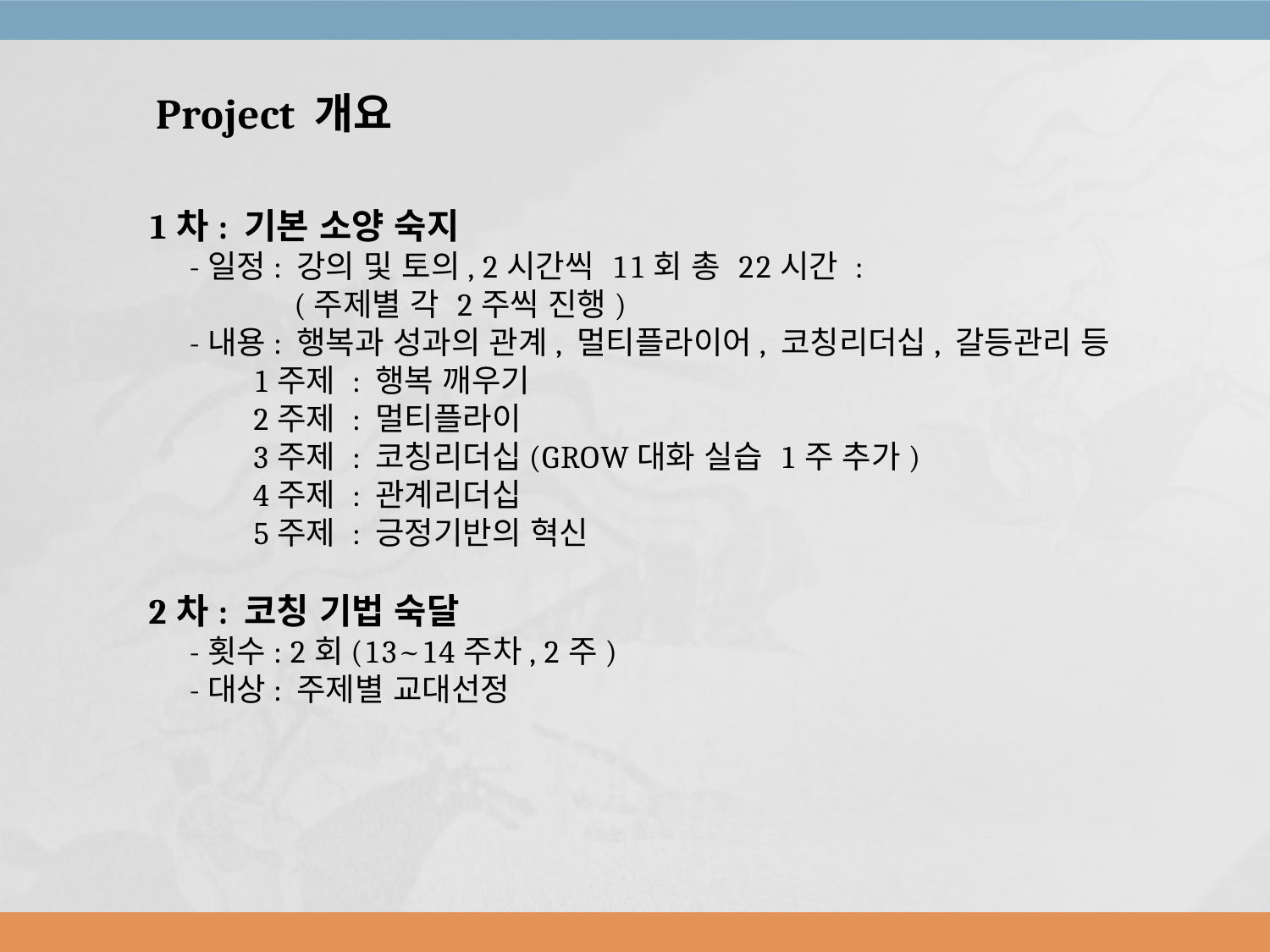

Project 개요
1차: 기본 소양 숙지
      -일정: 강의 및 토의, 2시간씩 11회 총 22시간 :
                     (주제별 각 2주씩 진행)
      -내용: 행복과 성과의 관계, 멀티플라이어, 코칭리더십, 갈등관리 등
               1주제 : 행복 깨우기
               2주제 : 멀티플라이
               3주제 : 코칭리더십(GROW대화 실습 1주 추가)
               4주제 : 관계리더십
               5주제 : 긍정기반의 혁신

2차: 코칭 기법 숙달
      -횟수: 2회(13~14주차, 2주)
      -대상: 주제별 교대선정